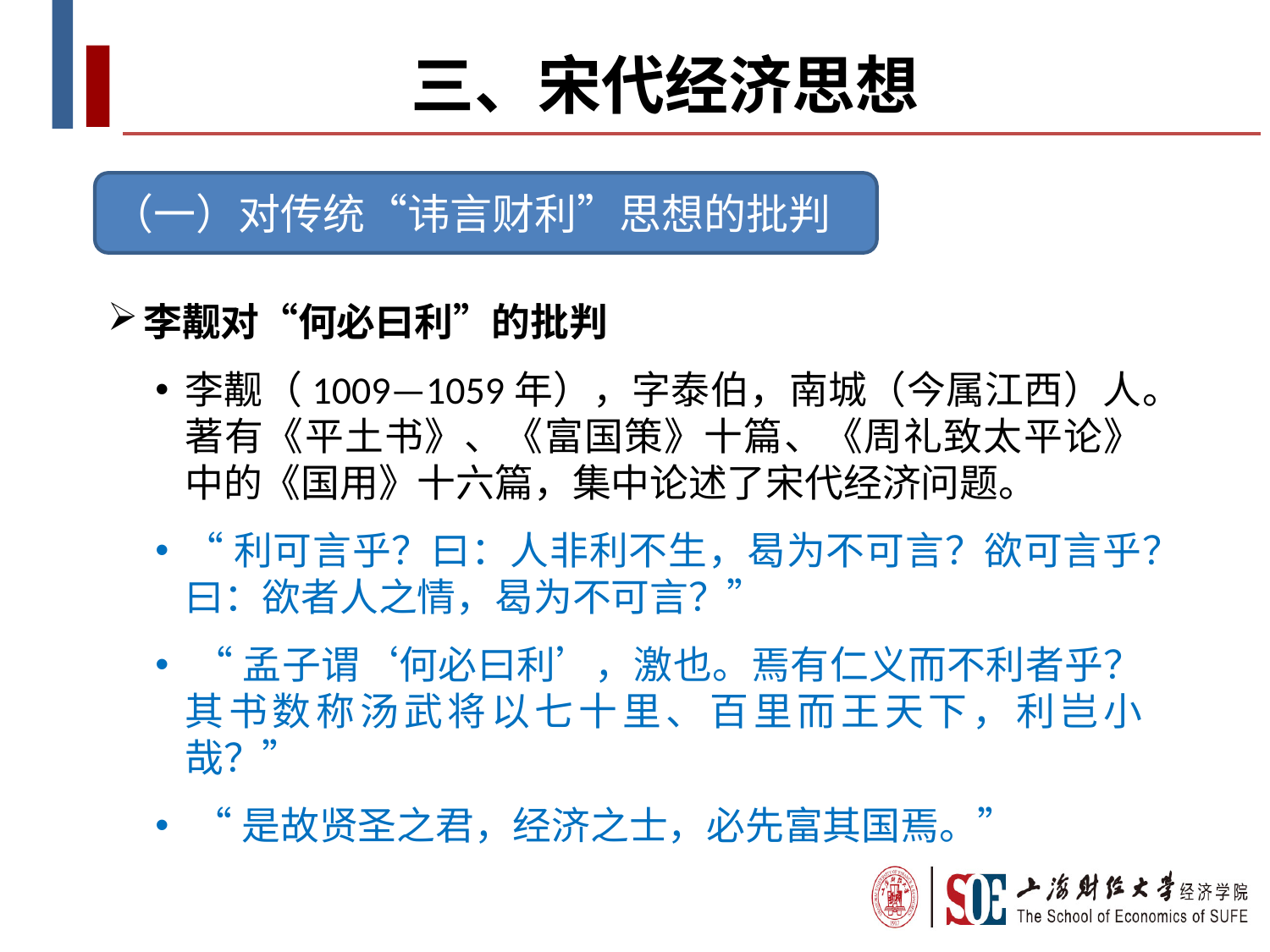

# 三、宋代经济思想
（一）对传统“讳言财利”思想的批判
李觏对“何必曰利”的批判
李觏（1009—1059年），字泰伯，南城（今属江西）人。著有《平土书》、《富国策》十篇、《周礼致太平论》中的《国用》十六篇，集中论述了宋代经济问题。
“利可言乎？曰：人非利不生，曷为不可言？欲可言乎？曰：欲者人之情，曷为不可言？”
 “孟子谓‘何必曰利’，激也。焉有仁义而不利者乎？其书数称汤武将以七十里、百里而王天下，利岂小哉？”
 “是故贤圣之君，经济之士，必先富其国焉。”